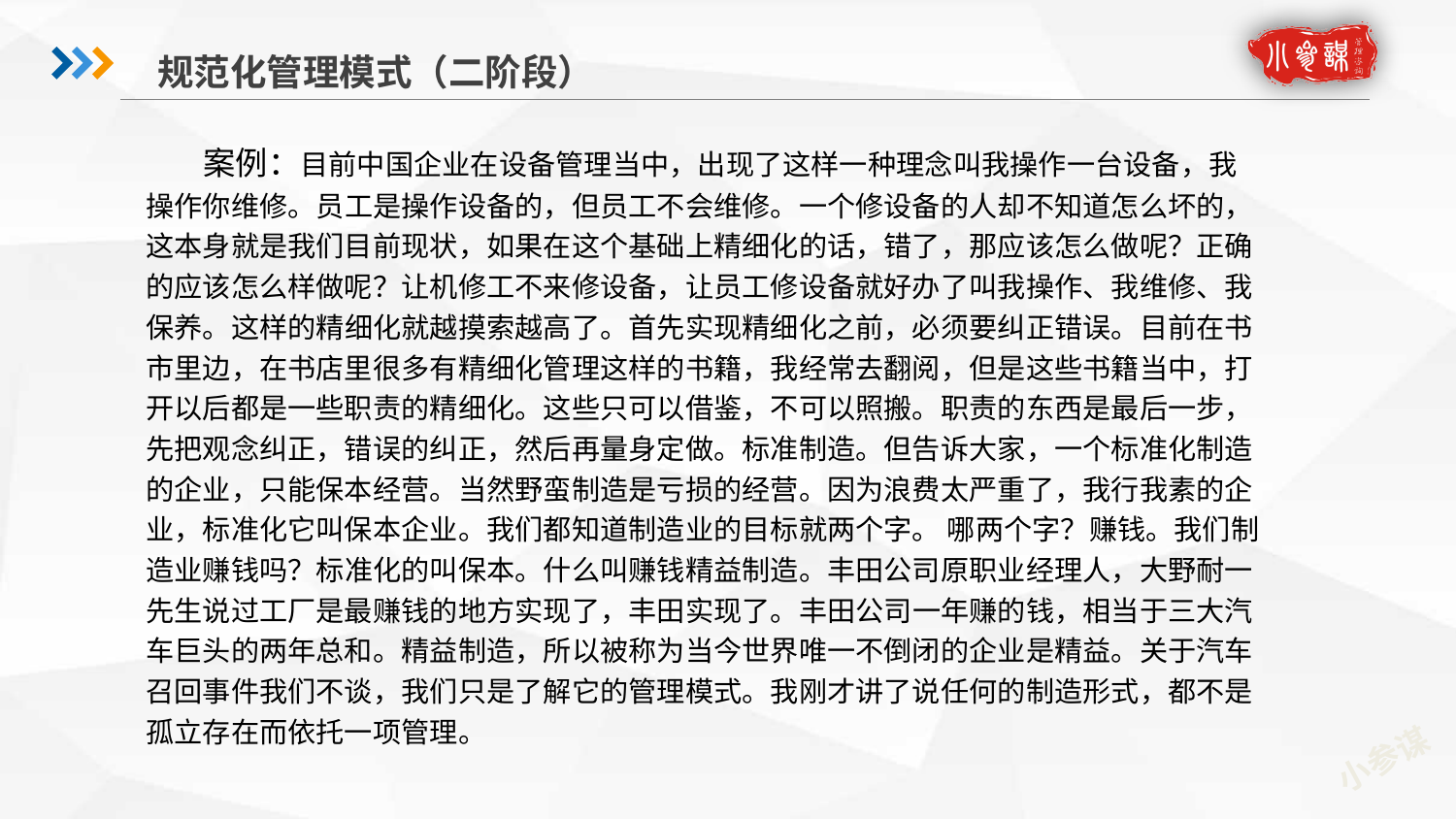

规范化管理模式（二阶段）

案例：目前中国企业在设备管理当中，出现了这样一种理念叫我操作一台设备，我操作你维修。员工是操作设备的，但员工不会维修。一个修设备的人却不知道怎么坏的，这本身就是我们目前现状，如果在这个基础上精细化的话，错了，那应该怎么做呢？正确的应该怎么样做呢？让机修工不来修设备，让员工修设备就好办了叫我操作、我维修、我保养。这样的精细化就越摸索越高了。首先实现精细化之前，必须要纠正错误。目前在书市里边，在书店里很多有精细化管理这样的书籍，我经常去翻阅，但是这些书籍当中，打开以后都是一些职责的精细化。这些只可以借鉴，不可以照搬。职责的东西是最后一步， 先把观念纠正，错误的纠正，然后再量身定做。标准制造。但告诉大家，一个标准化制造的企业，只能保本经营。当然野蛮制造是亏损的经营。因为浪费太严重了，我行我素的企业，标准化它叫保本企业。我们都知道制造业的目标就两个字。 哪两个字？赚钱。我们制造业赚钱吗？标准化的叫保本。什么叫赚钱精益制造。丰田公司原职业经理人，大野耐一先生说过工厂是最赚钱的地方实现了，丰田实现了。丰田公司一年赚的钱，相当于三大汽车巨头的两年总和。精益制造，所以被称为当今世界唯一不倒闭的企业是精益。关于汽车召回事件我们不谈，我们只是了解它的管理模式。我刚才讲了说任何的制造形式，都不是孤立存在而依托一项管理。